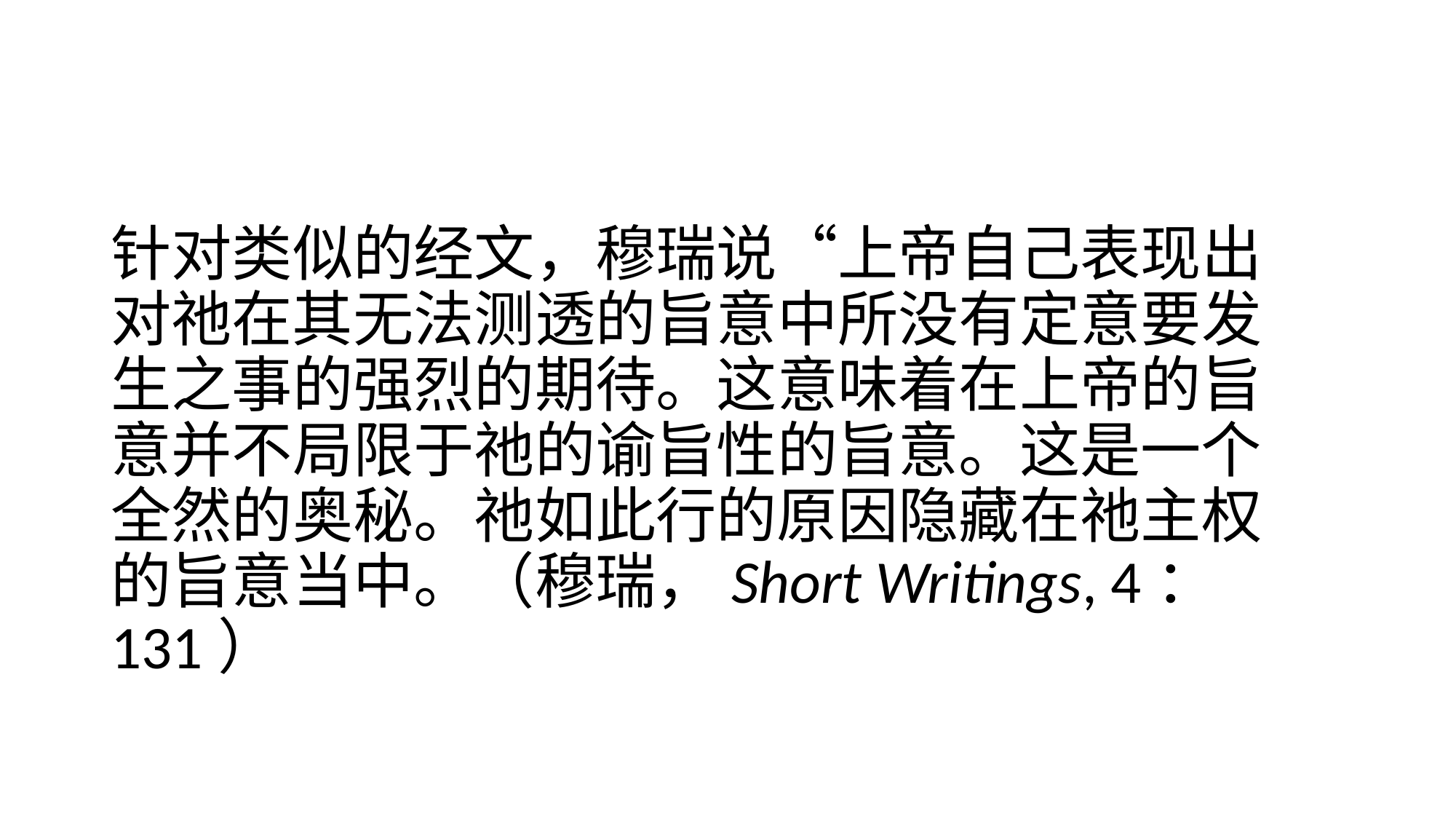

#
针对类似的经文，穆瑞说“上帝自己表现出对祂在其无法测透的旨意中所没有定意要发生之事的强烈的期待。这意味着在上帝的旨意并不局限于祂的谕旨性的旨意。这是一个全然的奥秘。祂如此行的原因隐藏在祂主权的旨意当中。（穆瑞，Short Writings, 4：131）